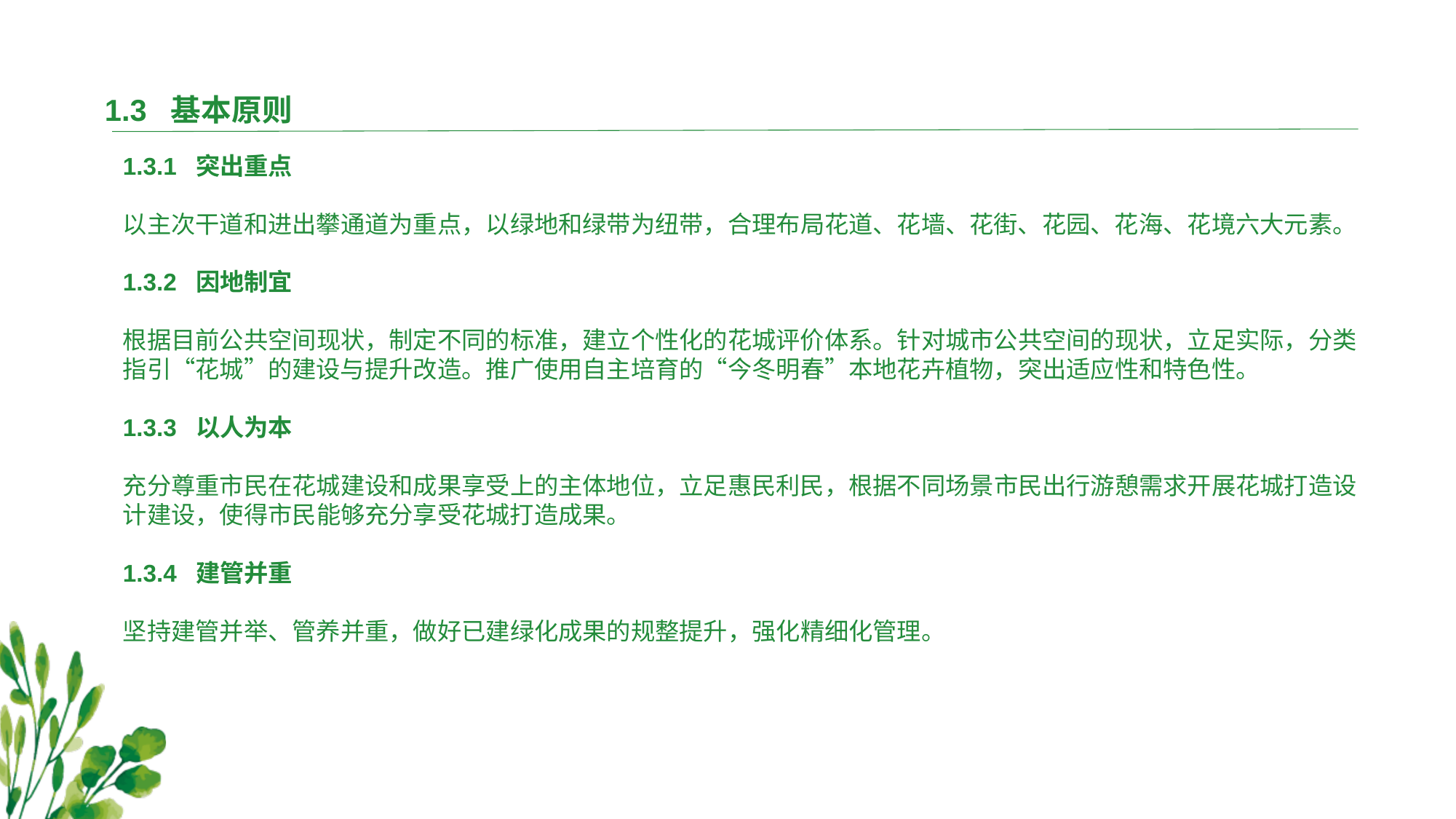

1.3  基本原则
1.3.1  突出重点

以主次干道和进出攀通道为重点，以绿地和绿带为纽带，合理布局花道、花墙、花街、花园、花海、花境六大元素。

1.3.2  因地制宜

根据目前公共空间现状，制定不同的标准，建立个性化的花城评价体系。针对城市公共空间的现状，立足实际，分类指引“花城”的建设与提升改造。推广使用自主培育的“今冬明春”本地花卉植物，突出适应性和特色性。

1.3.3  以人为本

充分尊重市民在花城建设和成果享受上的主体地位，立足惠民利民，根据不同场景市民出行游憩需求开展花城打造设计建设，使得市民能够充分享受花城打造成果。

1.3.4  建管并重

坚持建管并举、管养并重，做好已建绿化成果的规整提升，强化精细化管理。